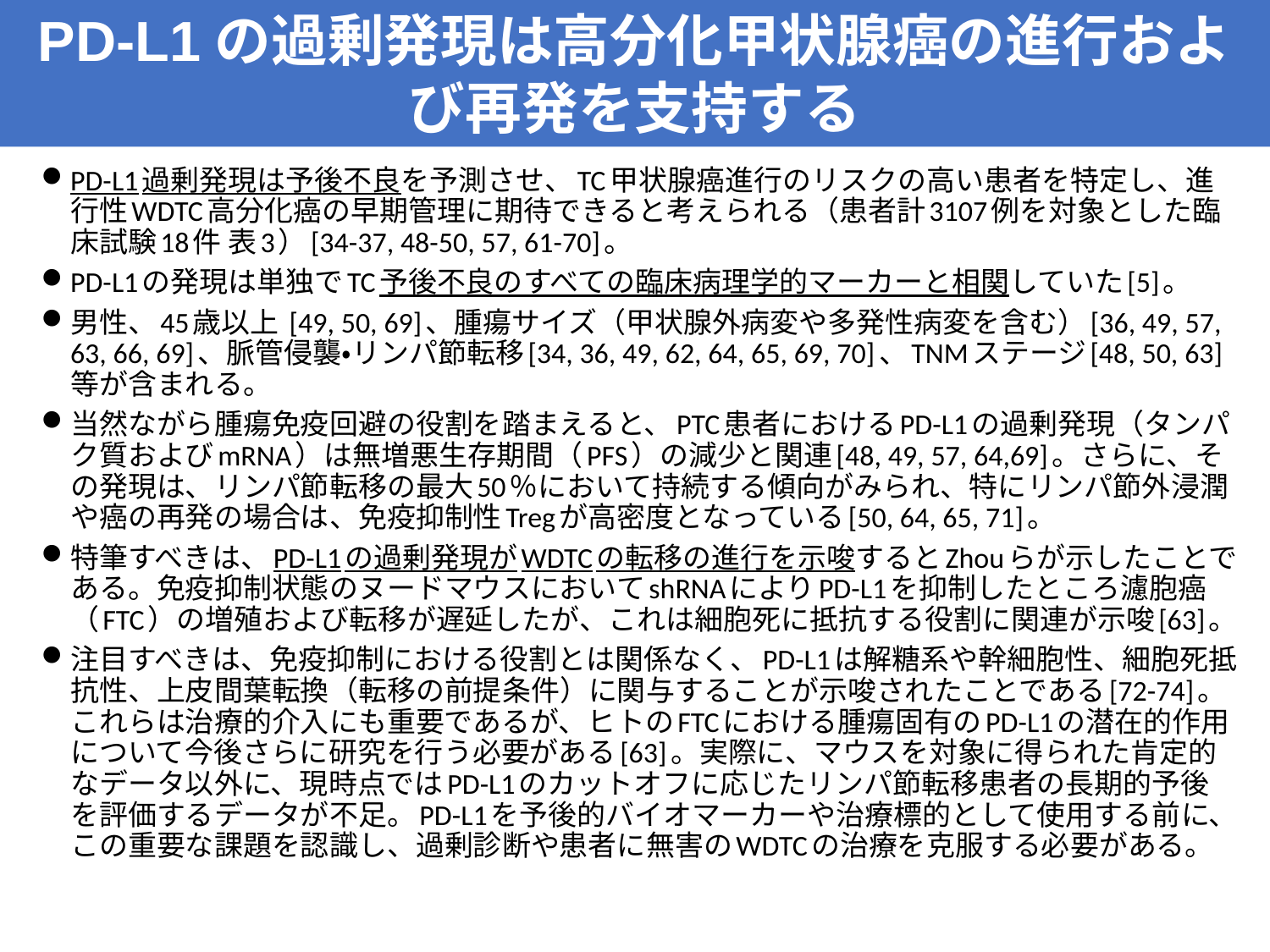

PD-L1の過剰発現は高分化甲状腺癌の進行および再発を支持する
PD-L1過剰発現は予後不良を予測させ、TC甲状腺癌進行のリスクの高い患者を特定し、進行性WDTC高分化癌の早期管理に期待できると考えられる（患者計3107例を対象とした臨床試験18件 表3）[34-37, 48-50, 57, 61-70]。
PD-L1の発現は単独でTC予後不良のすべての臨床病理学的マーカーと相関していた[5]。
男性、45歳以上 [49, 50, 69]、腫瘍サイズ（甲状腺外病変や多発性病変を含む）[36, 49, 57, 63, 66, 69]、脈管侵襲・リンパ節転移[34, 36, 49, 62, 64, 65, 69, 70]、TNMステージ[48, 50, 63]等が含まれる。
当然ながら腫瘍免疫回避の役割を踏まえると、PTC患者におけるPD-L1の過剰発現（タンパク質およびmRNA）は無増悪生存期間（PFS）の減少と関連[48, 49, 57, 64,69]。さらに、その発現は、リンパ節転移の最大50％において持続する傾向がみられ、特にリンパ節外浸潤や癌の再発の場合は、免疫抑制性Tregが高密度となっている[50, 64, 65, 71]。
特筆すべきは、PD-L1の過剰発現がWDTCの転移の進行を示唆するとZhouらが示したことである。免疫抑制状態のヌードマウスにおいてshRNAによりPD-L1を抑制したところ濾胞癌（FTC）の増殖および転移が遅延したが、これは細胞死に抵抗する役割に関連が示唆[63]。
注目すべきは、免疫抑制における役割とは関係なく、PD-L1は解糖系や幹細胞性、細胞死抵抗性、上皮間葉転換（転移の前提条件）に関与することが示唆されたことである[72-74]。これらは治療的介入にも重要であるが、ヒトのFTCにおける腫瘍固有のPD-L1の潜在的作用について今後さらに研究を行う必要がある[63]。実際に、マウスを対象に得られた肯定的なデータ以外に、現時点ではPD-L1のカットオフに応じたリンパ節転移患者の長期的予後を評価するデータが不足。PD-L1を予後的バイオマーカーや治療標的として使用する前に、この重要な課題を認識し、過剰診断や患者に無害のWDTCの治療を克服する必要がある。